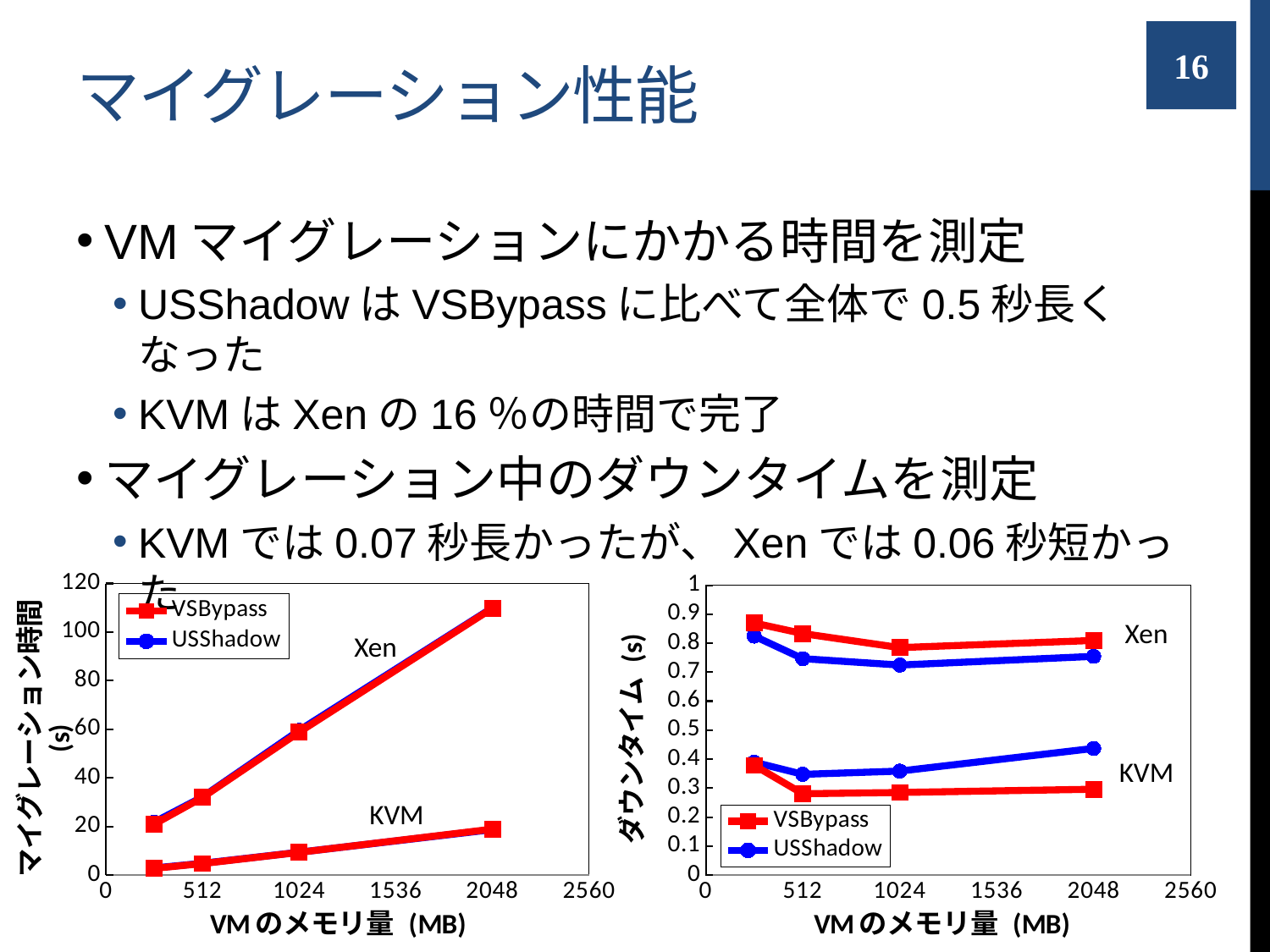

# マイグレーション性能
16
VMマイグレーションにかかる時間を測定
USShadowはVSBypassに比べて全体で0.5秒長くなった
KVMはXenの16％の時間で完了
マイグレーション中のダウンタイムを測定
KVMでは0.07秒長かったが、Xenでは0.06秒短かった

### Chart

| Category |  |  |  |  |
|---|---|---|---|---|

### Chart

| Category |  |  |  |  |
|---|---|---|---|---|
Xen
Xen
KVM
KVM